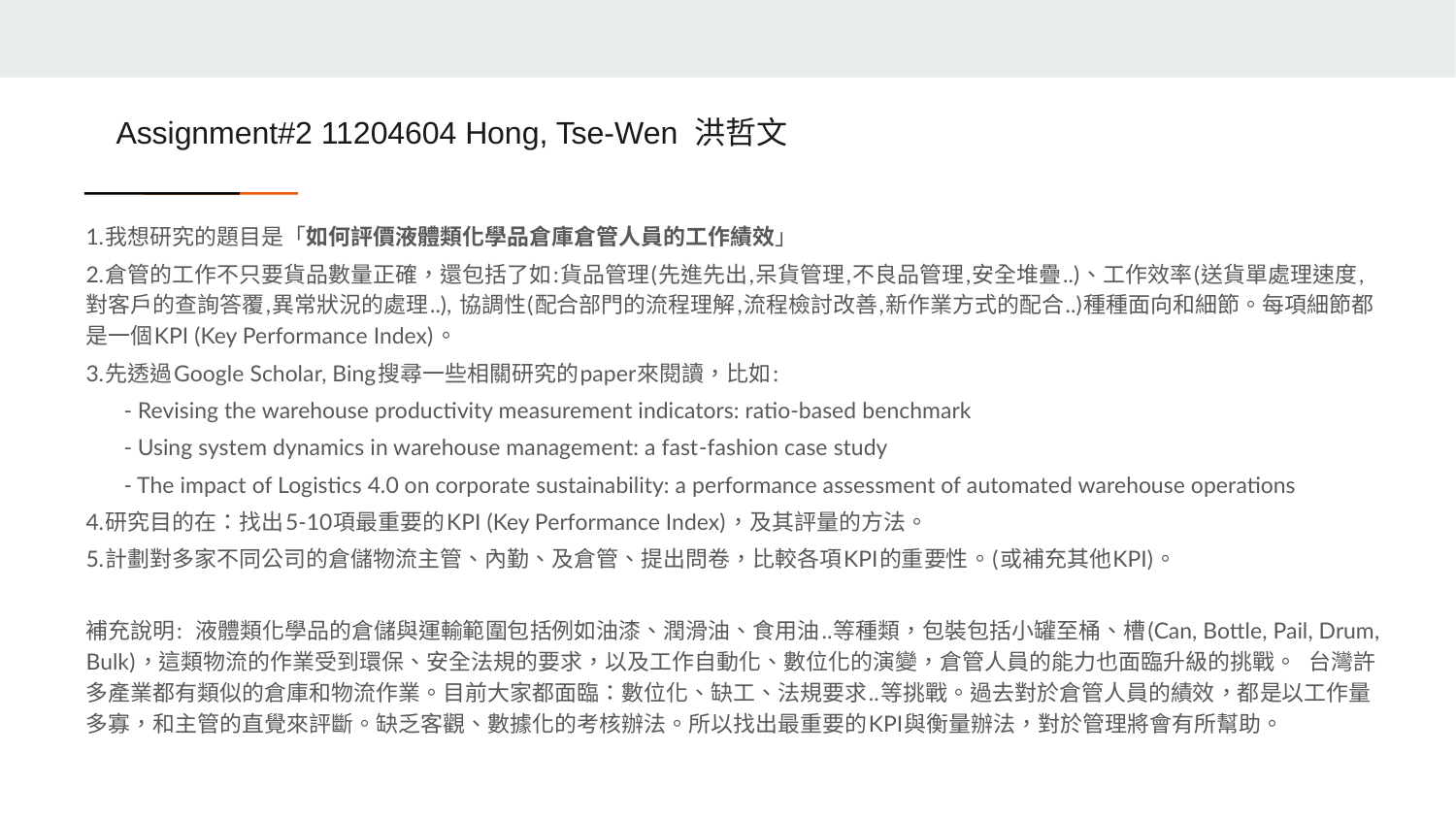

# Assignment#2 11204604 Hong, Tse-Wen 洪哲文
1.我想研究的題目是「如何評價液體類化學品倉庫倉管人員的工作績效」
2.倉管的工作不只要貨品數量正確，還包括了如:貨品管理(先進先出,呆貨管理,不良品管理,安全堆疊..)、工作效率(送貨單處理速度,對客戶的查詢答覆,異常狀況的處理..), 協調性(配合部門的流程理解,流程檢討改善,新作業方式的配合..)種種面向和細節。每項細節都是一個KPI (Key Performance Index)。
3.先透過Google Scholar, Bing搜尋一些相關研究的paper來閱讀，比如:
	- Revising the warehouse productivity measurement indicators: ratio-based benchmark
	- Using system dynamics in warehouse management: a fast‐fashion case study
	- The impact of Logistics 4.0 on corporate sustainability: a performance assessment of automated warehouse operations
4.研究目的在：找出5-10項最重要的KPI (Key Performance Index)，及其評量的方法。
5.計劃對多家不同公司的倉儲物流主管、內勤、及倉管、提出問卷，比較各項KPI的重要性。(或補充其他KPI)。

補充說明:  液體類化學品的倉儲與運輸範圍包括例如油漆、潤滑油、食用油..等種類，包裝包括小罐至桶、槽(Can, Bottle, Pail, Drum, Bulk)，這類物流的作業受到環保、安全法規的要求，以及工作自動化、數位化的演變，倉管人員的能力也面臨升級的挑戰。  台灣許多產業都有類似的倉庫和物流作業。目前大家都面臨：數位化、缺工、法規要求..等挑戰。過去對於倉管人員的績效，都是以工作量多寡，和主管的直覺來評斷。缺乏客觀、數據化的考核辦法。所以找出最重要的KPI與衡量辦法，對於管理將會有所幫助。